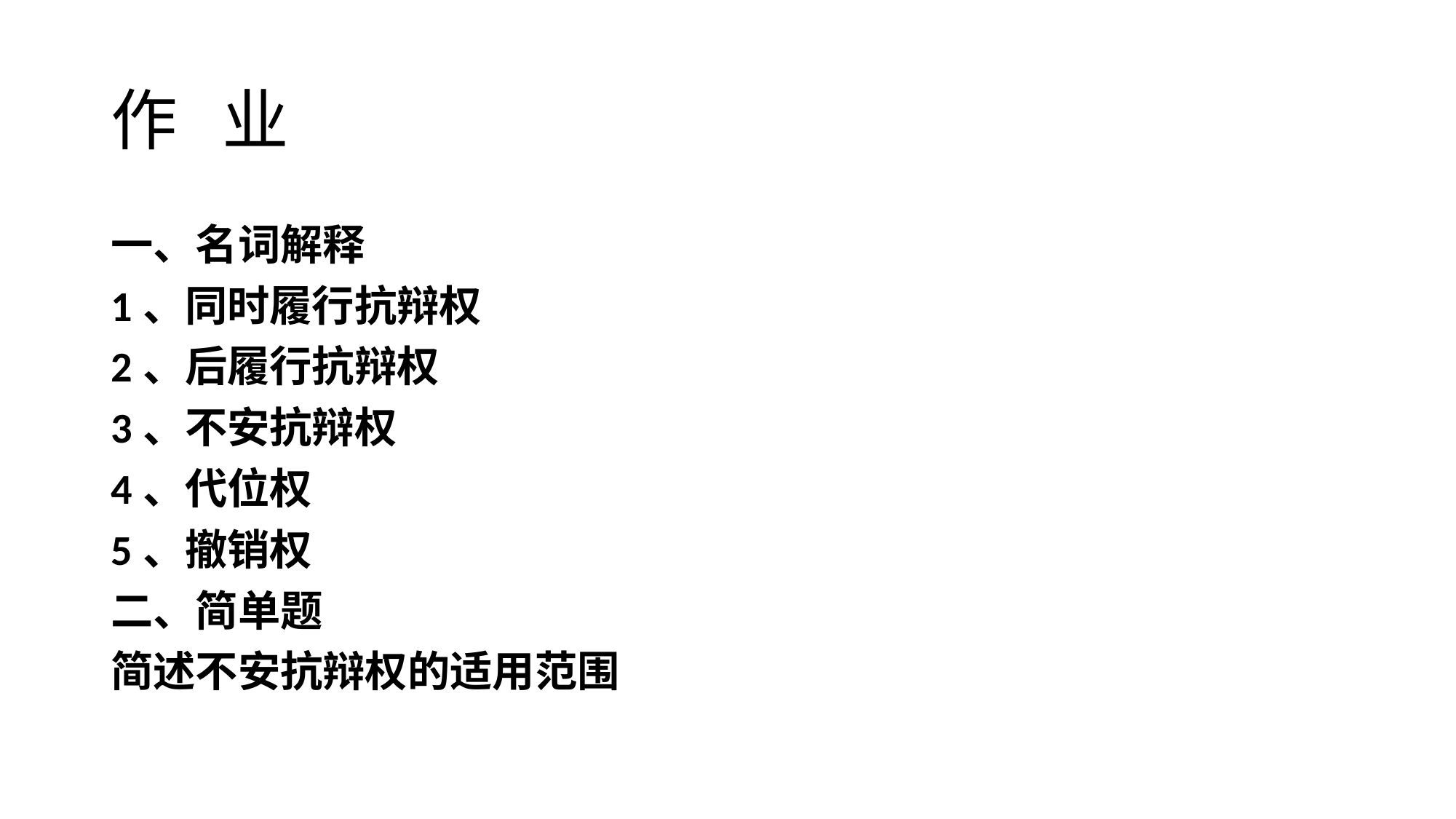

# 作   业
一、名词解释
1、同时履行抗辩权
2、后履行抗辩权
3、不安抗辩权
4、代位权
5、撤销权
二、简单题
简述不安抗辩权的适用范围